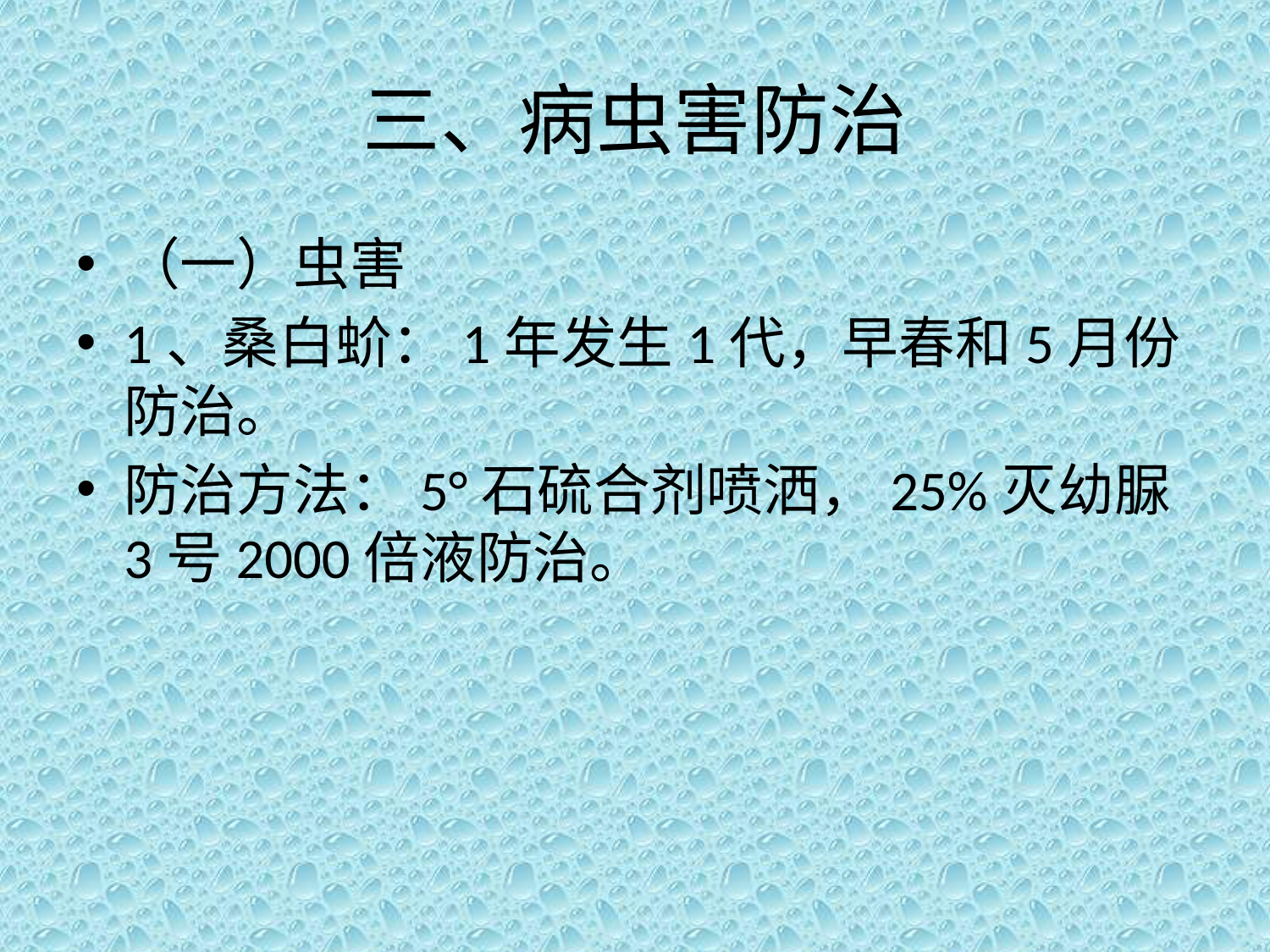

# 三、病虫害防治
（一）虫害
1、桑白蚧：1年发生1代，早春和5月份防治。
防治方法：5°石硫合剂喷洒，25%灭幼脲3号2000倍液防治。